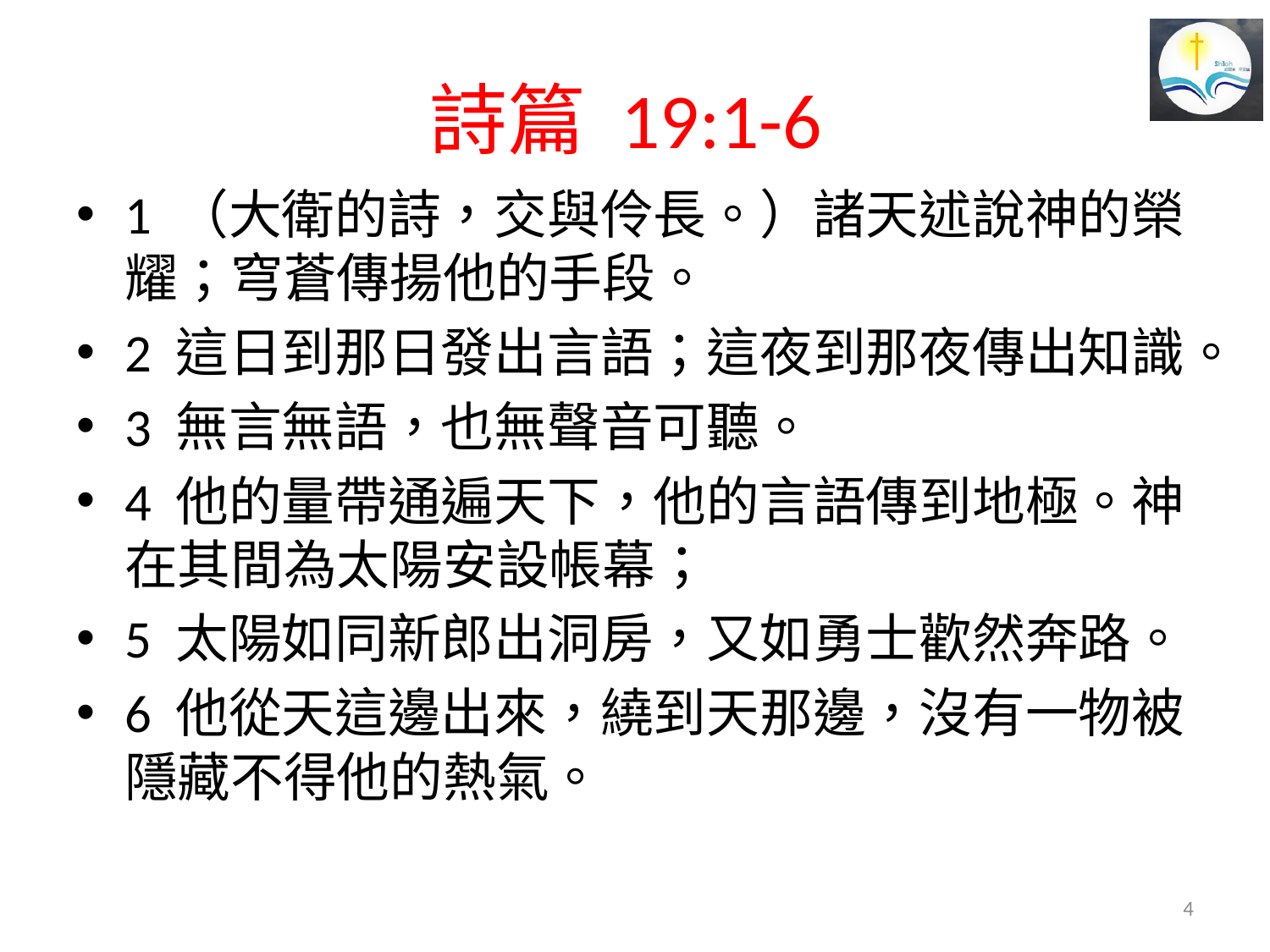

# 詩篇 19:1-6
1 （大衛的詩，交與伶長。）諸天述說神的榮耀；穹蒼傳揚他的手段。
2 這日到那日發出言語；這夜到那夜傳出知識。
3 無言無語，也無聲音可聽。
4 他的量帶通遍天下，他的言語傳到地極。神在其間為太陽安設帳幕；
5 太陽如同新郎出洞房，又如勇士歡然奔路。
6 他從天這邊出來，繞到天那邊，沒有一物被隱藏不得他的熱氣。
4